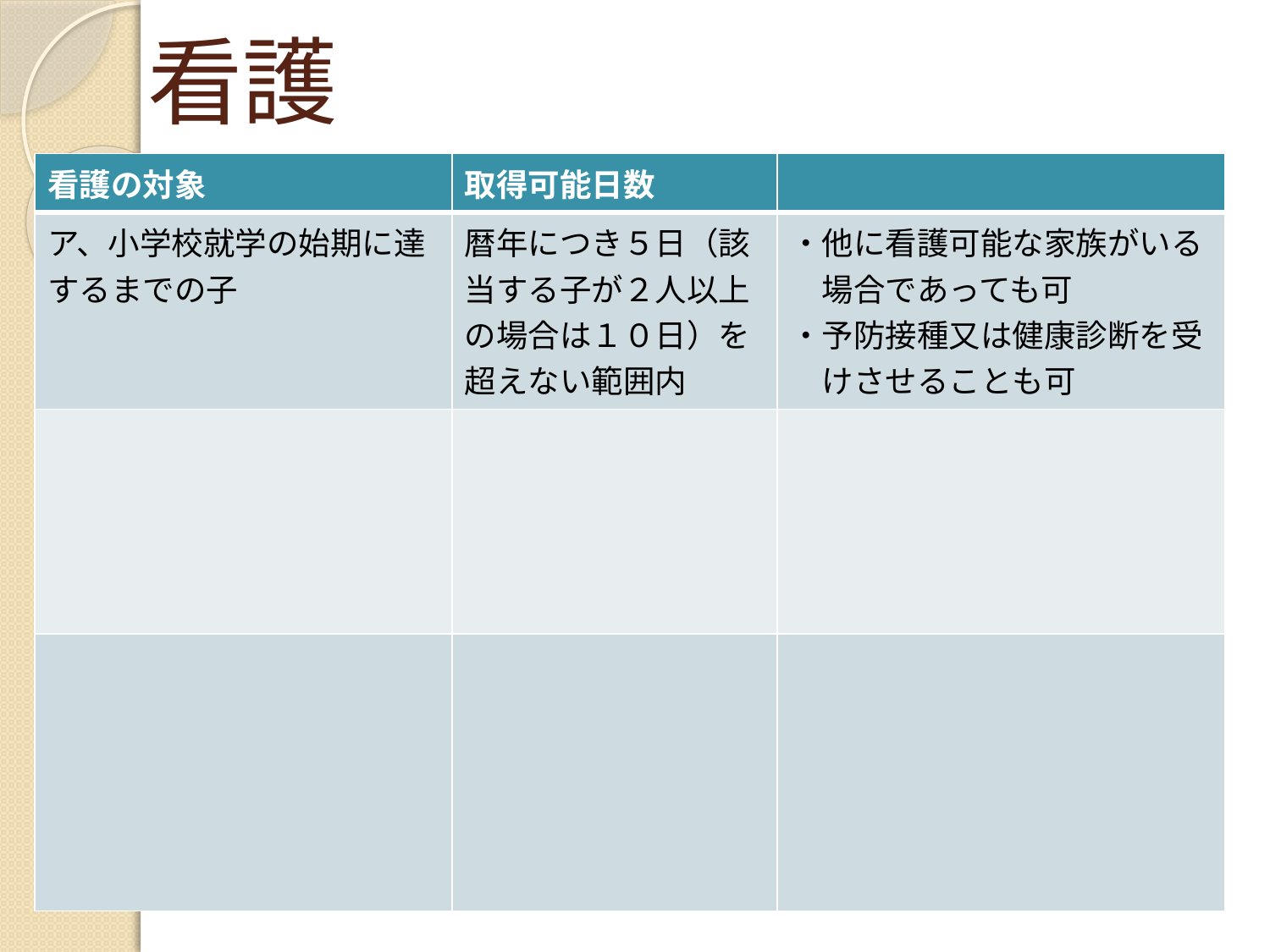

# 看護
| 看護の対象 | 取得可能日数 |  |
| --- | --- | --- |
| ア、小学校就学の始期に達するまでの子 | 暦年につき５日（該当する子が２人以上の場合は１０日）を超えない範囲内 | ・他に看護可能な家族がいる 　場合であっても可 ・予防接種又は健康診断を受 　けさせることも可 |
|  |  |  |
|  |  |  |